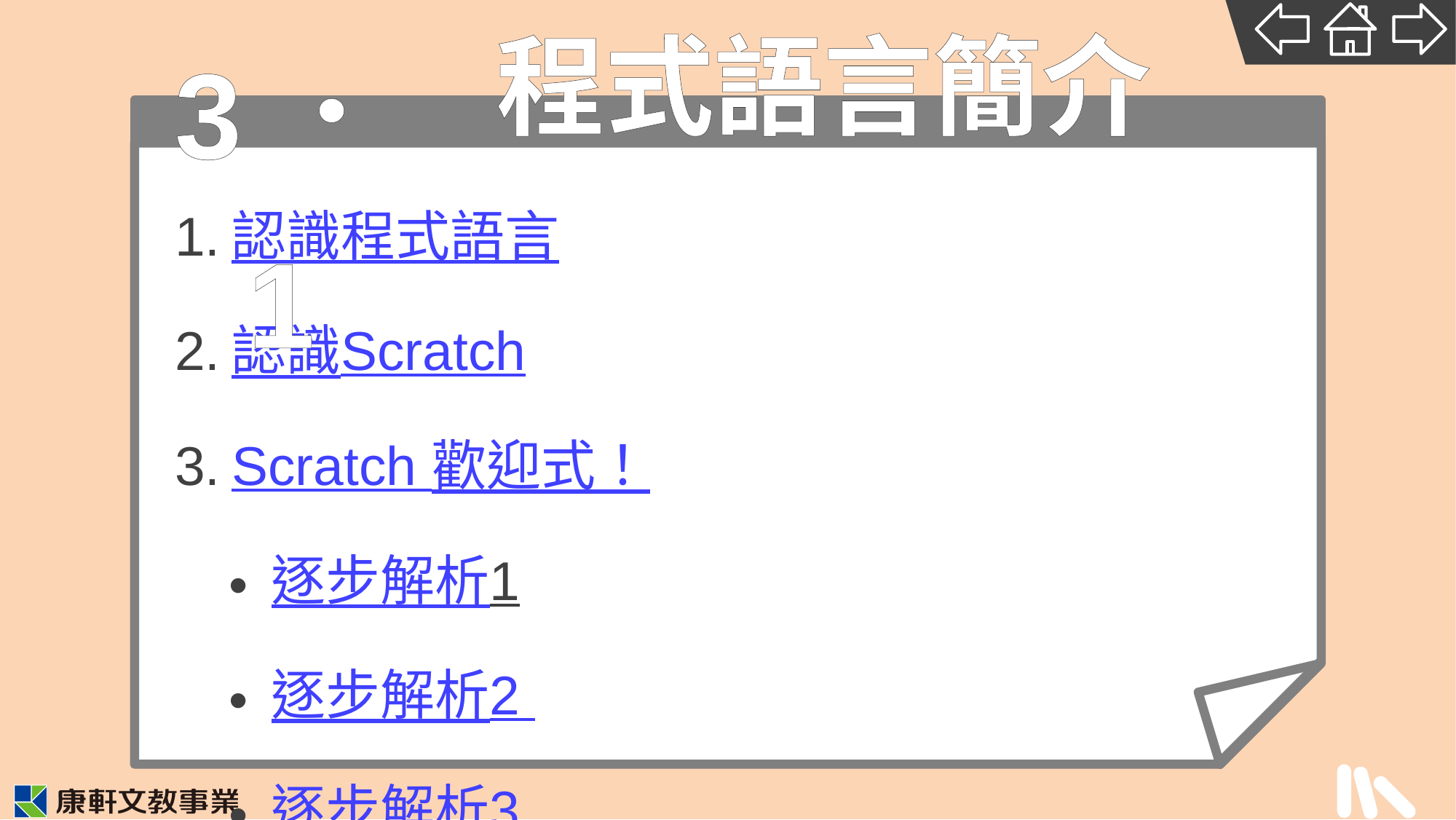

3．1
# 程式語言簡介
認識程式語言
認識Scratch
Scratch 歡迎式！
逐步解析1
逐步解析2
逐步解析3